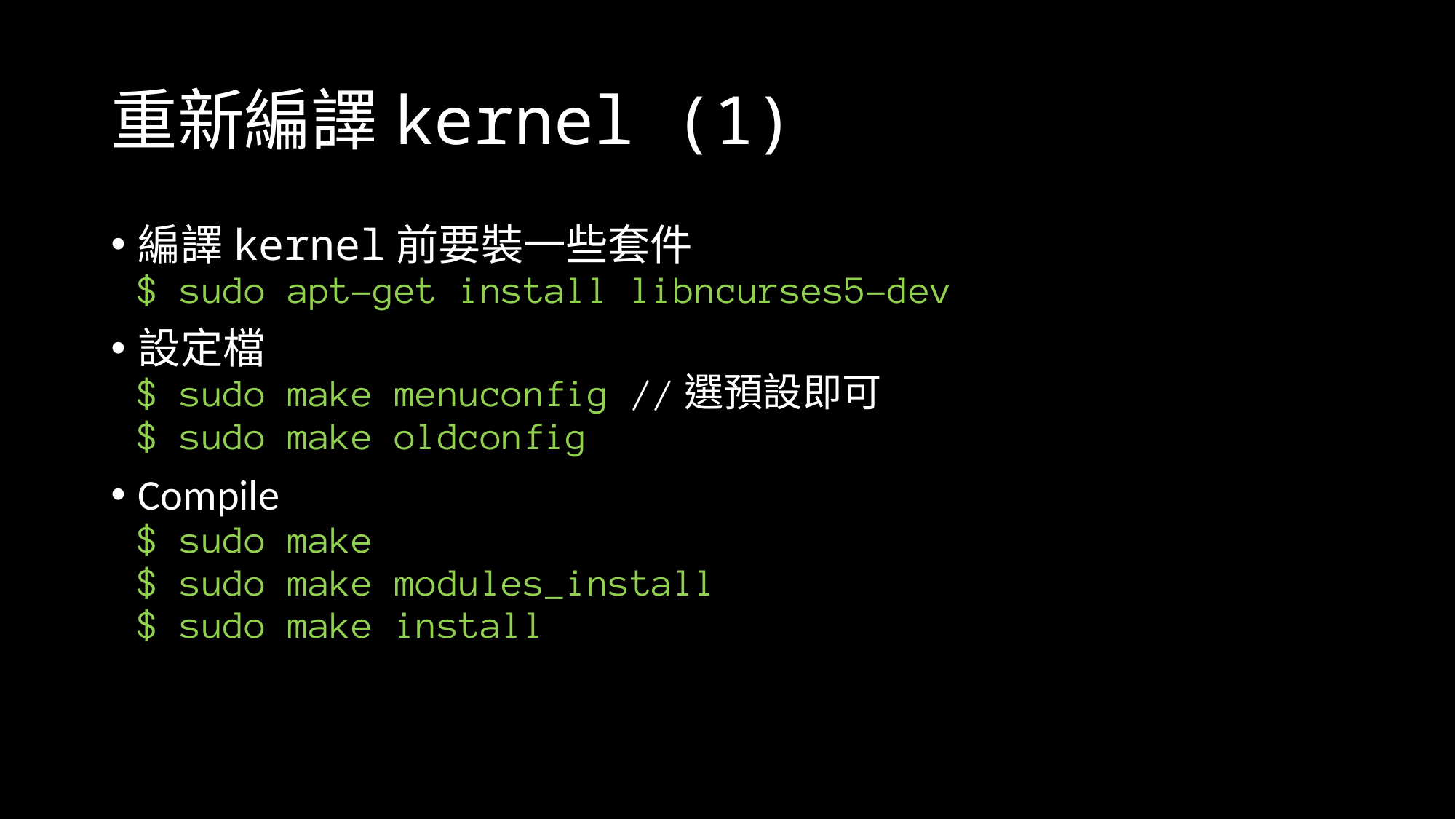

# 重新編譯kernel (1)
編譯kernel前要裝一些套件
$ sudo apt-get install libncurses5-dev
設定檔
$ sudo make menuconfig //選預設即可
$ sudo make oldconfig
Compile
$ sudo make
$ sudo make modules_install
$ sudo make install